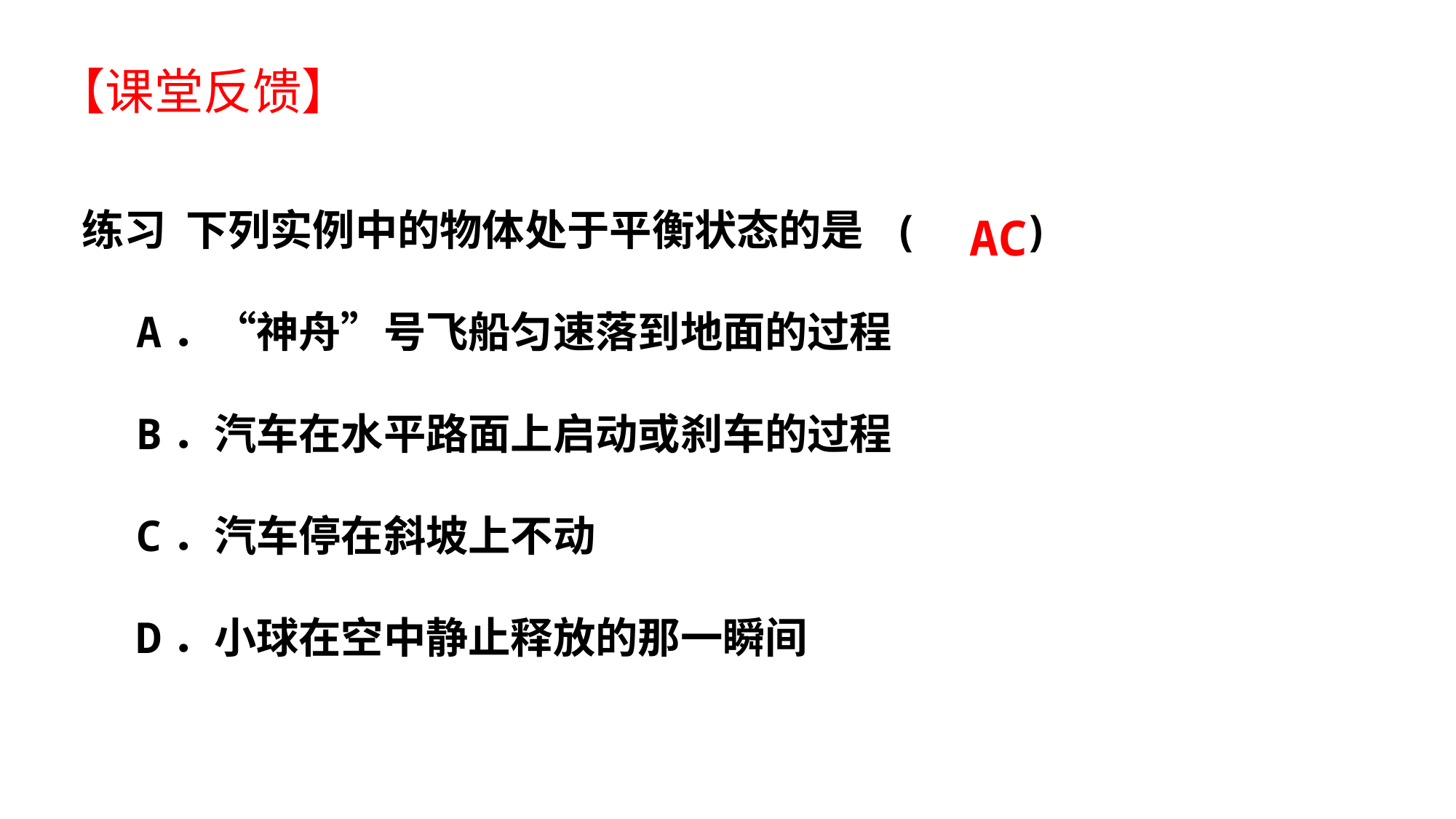

【课堂反馈】
练习  下列实例中的物体处于平衡状态的是  (　　)
A．“神舟”号飞船匀速落到地面的过程
B．汽车在水平路面上启动或刹车的过程
C．汽车停在斜坡上不动
D．小球在空中静止释放的那一瞬间
AC